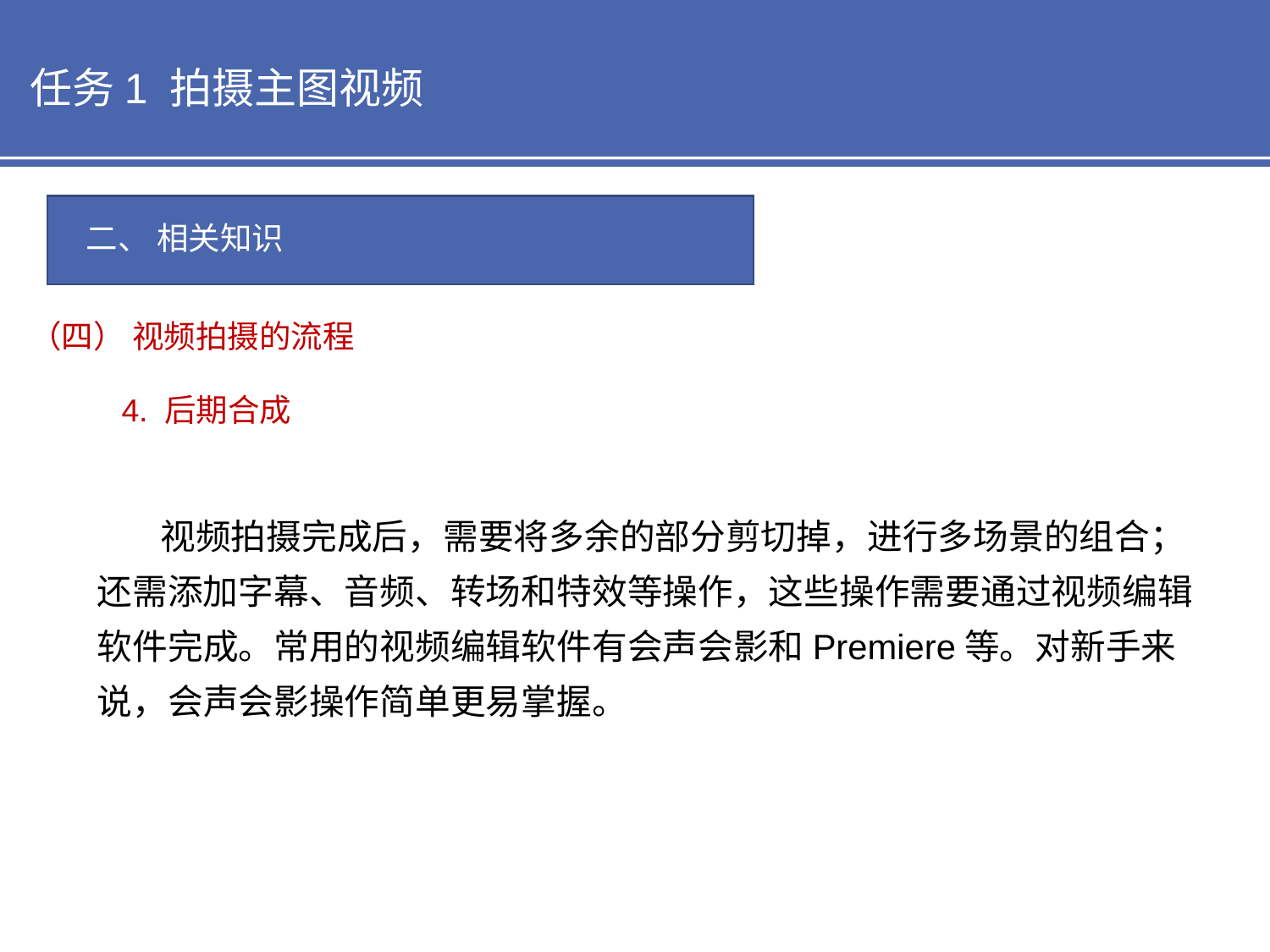

任务1 拍摄主图视频

二、 相关知识
（四） 视频拍摄的流程
4. 后期合成
       视频拍摄完成后，需要将多余的部分剪切掉，进行多场景的组合；还需添加字幕、音频、转场和特效等操作，这些操作需要通过视频编辑软件完成。常用的视频编辑软件有会声会影和Premiere等。对新手来说，会声会影操作简单更易掌握。